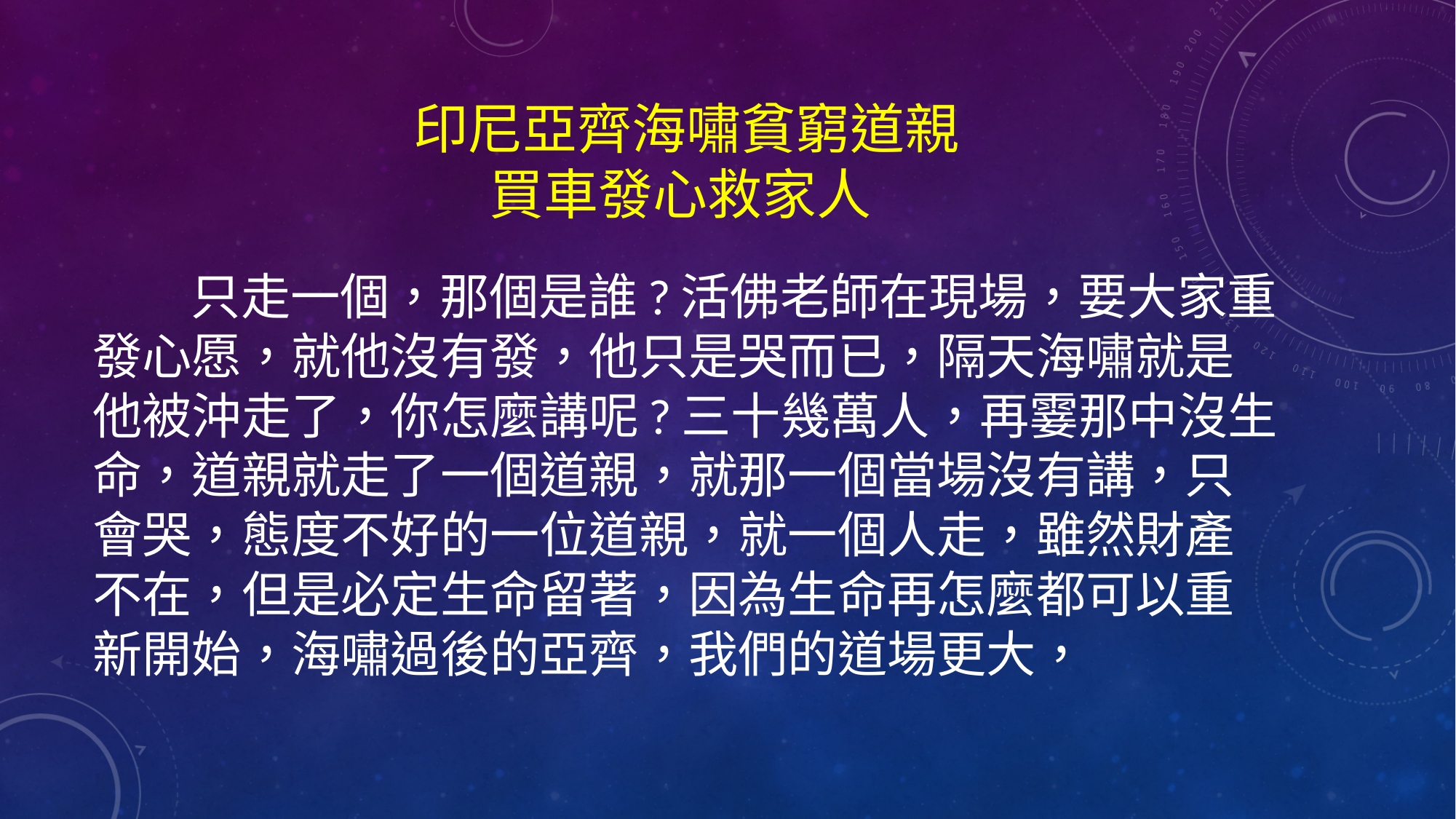

# 印尼亞齊海嘯貧窮道親 買車發心救家人
        只走一個，那個是誰?活佛老師在現場，要大家重發心愿，就他沒有發，他只是哭而已，隔天海嘯就是他被沖走了，你怎麼講呢?三十幾萬人，再霎那中沒生命，道親就走了一個道親，就那一個當場沒有講，只會哭，態度不好的一位道親，就一個人走，雖然財產不在，但是必定生命留著，因為生命再怎麼都可以重新開始，海嘯過後的亞齊，我們的道場更大，